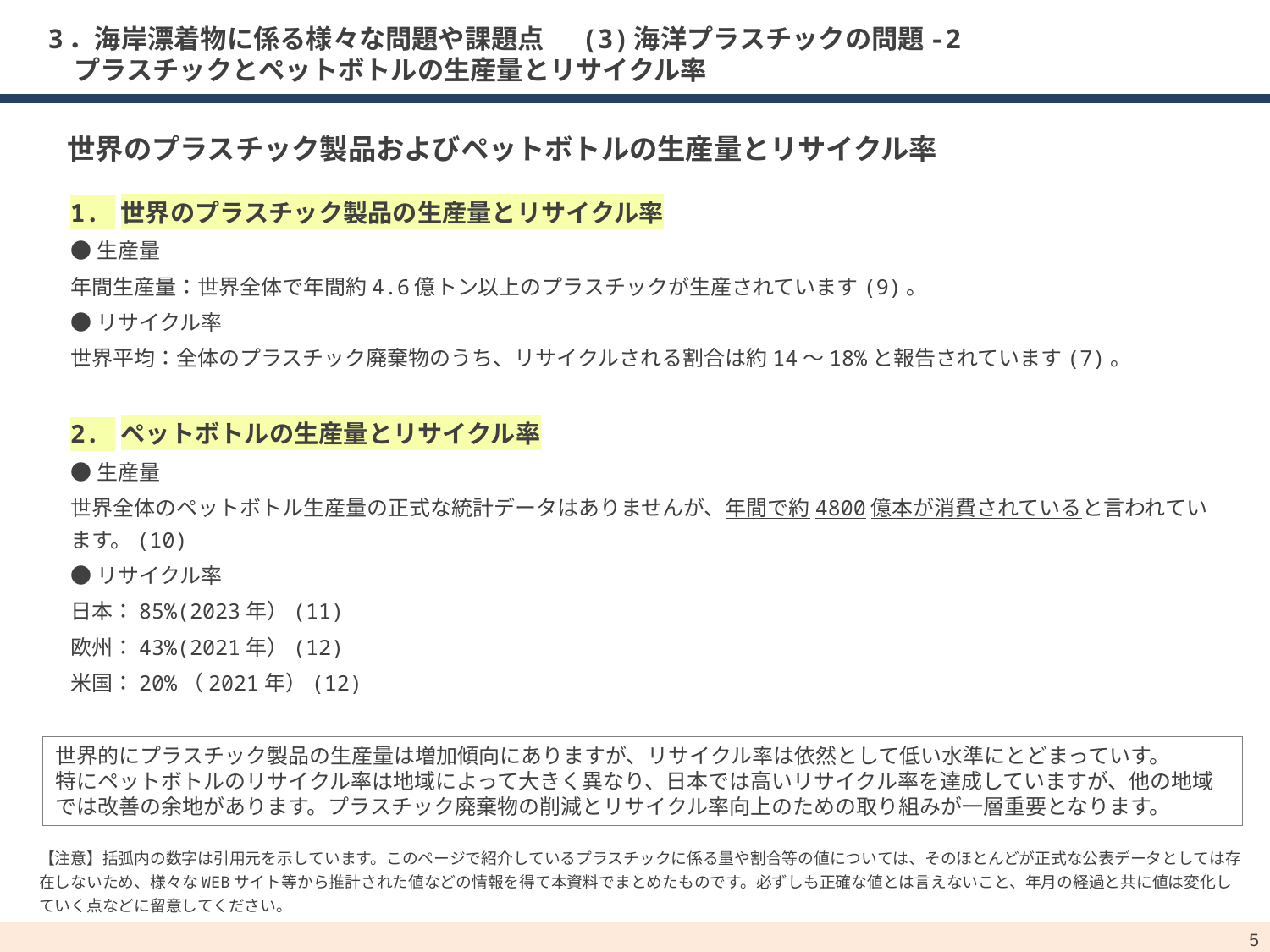

# 3．海岸漂着物に係る様々な問題や課題点　 (3)海洋プラスチックの問題-2 　プラスチックとペットボトルの生産量とリサイクル率
世界のプラスチック製品およびペットボトルの生産量とリサイクル率
1. 世界のプラスチック製品の生産量とリサイクル率
●生産量
年間生産量：世界全体で年間約4.6億トン以上のプラスチックが生産されています(9)。
●リサイクル率
世界平均：全体のプラスチック廃棄物のうち、リサイクルされる割合は約14～18%と報告されています(7)。

2. ペットボトルの生産量とリサイクル率
●生産量
世界全体のペットボトル生産量の正式な統計データはありませんが、年間で約4800億本が消費されていると言われています。(10)
●リサイクル率
日本：85%(2023年）(11)
欧州：43%(2021年）(12)
米国：20%（2021年）(12)
世界的にプラスチック製品の生産量は増加傾向にありますが、リサイクル率は依然として低い水準にとどまっていす。
特にペットボトルのリサイクル率は地域によって大きく異なり、日本では高いリサイクル率を達成していますが、他の地域では改善の余地があります。プラスチック廃棄物の削減とリサイクル率向上のための取り組みが一層重要となります。
【注意】括弧内の数字は引用元を示しています。このページで紹介しているプラスチックに係る量や割合等の値については、そのほとんどが正式な公表データとしては存在しないため、様々なWEBサイト等から推計された値などの情報を得て本資料でまとめたものです。必ずしも正確な値とは言えないこと、年月の経過と共に値は変化していく点などに留意してください。